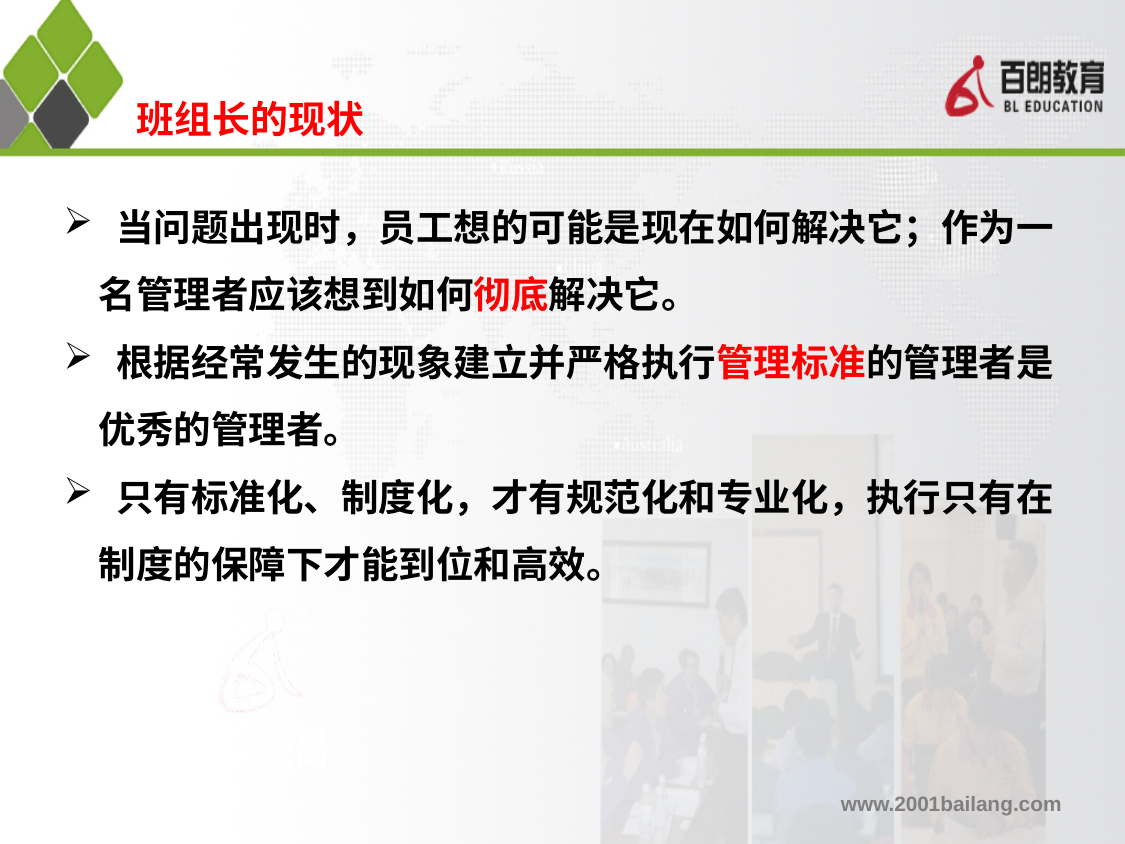

# 班组长的现状
 当问题出现时，员工想的可能是现在如何解决它；作为一名管理者应该想到如何彻底解决它。
 根据经常发生的现象建立并严格执行管理标准的管理者是优秀的管理者。
 只有标准化、制度化，才有规范化和专业化，执行只有在制度的保障下才能到位和高效。